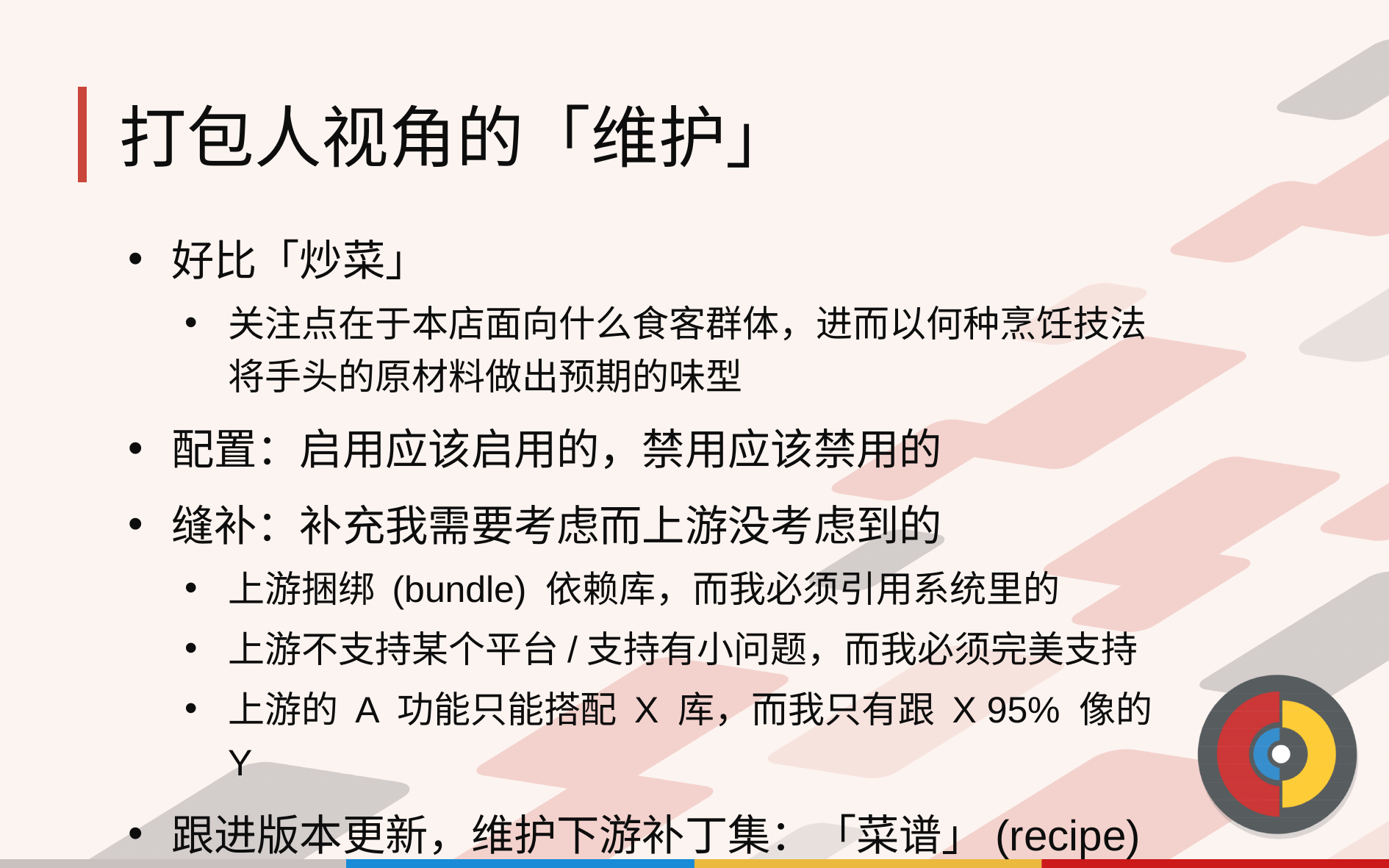

# 打包人视角的「维护」
好比「炒菜」
关注点在于本店面向什么食客群体，进而以何种烹饪技法将手头的原材料做出预期的味型
配置：启用应该启用的，禁用应该禁用的
缝补：补充我需要考虑而上游没考虑到的
上游捆绑 (bundle) 依赖库，而我必须引用系统里的
上游不支持某个平台/支持有小问题，而我必须完美支持
上游的 A 功能只能搭配 X 库，而我只有跟 X 95% 像的 Y
跟进版本更新，维护下游补丁集：「菜谱」(recipe)